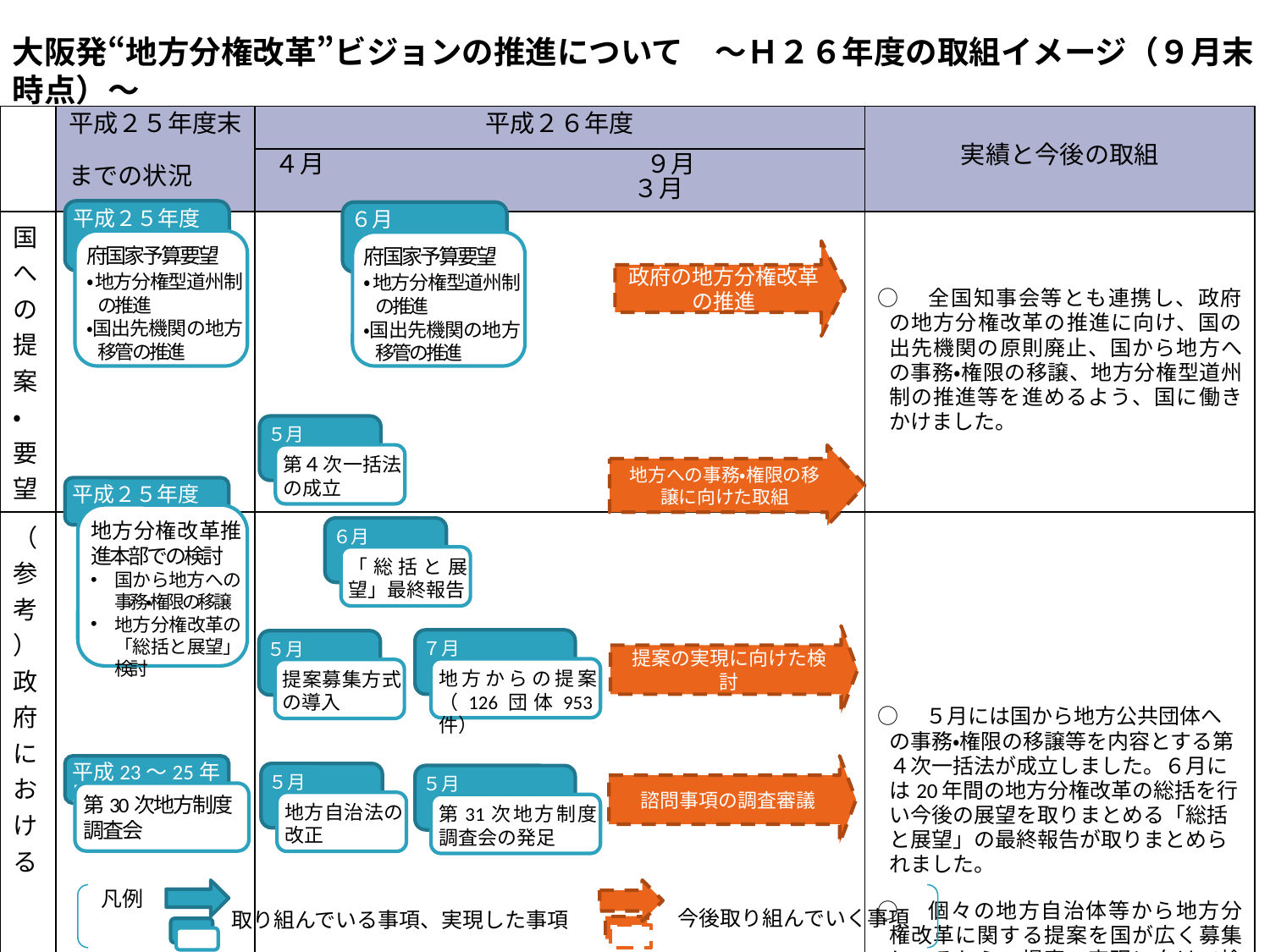

大阪発“地方分権改革”ビジョンの推進について　～Ｈ２６年度の取組イメージ（９月末時点）～
|  | 平成２５年度末 | 平成２６年度 | 実績と今後の取組 |
| --- | --- | --- | --- |
|  | までの状況 | ４月　　　　　　　　　　　　　９月　　　　　　　　　　　　　　３月 |  |
| 国への提案・要望 |  |  | ○　全国知事会等とも連携し、政府の地方分権改革の推進に向け、国の出先機関の原則廃止、国から地方への事務・権限の移譲、地方分権型道州制の推進等を進めるよう、国に働きかけました。 |
| （参考）政府における 　　　　　　　地方分権の取組状況 |  |  | ○　５月には国から地方公共団体への事務・権限の移譲等を内容とする第４次一括法が成立しました。６月には20年間の地方分権改革の総括を行い今後の展望を取りまとめる「総括と展望」の最終報告が取りまとめられました。 ○　個々の地方自治体等から地方分権改革に関する提案を国が広く募集し、それらの提案の実現に向けて検討を行う「提案募集方式」が平成26年度より導入され、地方からの提案の実現に向けた検討が行われています。 ○　第３０次地方制度調査会の答申を受け、指定都市制度の見直し等を内容とする地方自治法の改正が行われました。５月には第３１次地方制度調査会が発足し、人口減少社会に対応する地方行政体制のあり方等が諮問されました。 |
平成２５年度
６月
府国家予算要望
・地方分権型道州制の推進
・国出先機関の地方移管の推進
府国家予算要望
・地方分権型道州制の推進
・国出先機関の地方移管の推進

政府の地方分権改革の推進
５月
第４次一括法の成立
地方への事務・権限の移譲に向けた取組
平成２５年度
地方分権改革推進本部での検討
国から地方への事務・権限の移譲
地方分権改革の「総括と展望」検討
６月
「総括と展望」最終報告
提案の実現に向けた検討
７月
５月
地方からの提案（126団体953件）
提案募集方式の導入
平成23～25年度
諮問事項の調査審議
５月
５月
第30次地方制度調査会
地方自治法の改正
第31次地方制度調査会の発足
凡例

今後取り組んでいく事項
取り組んでいる事項、実現した事項